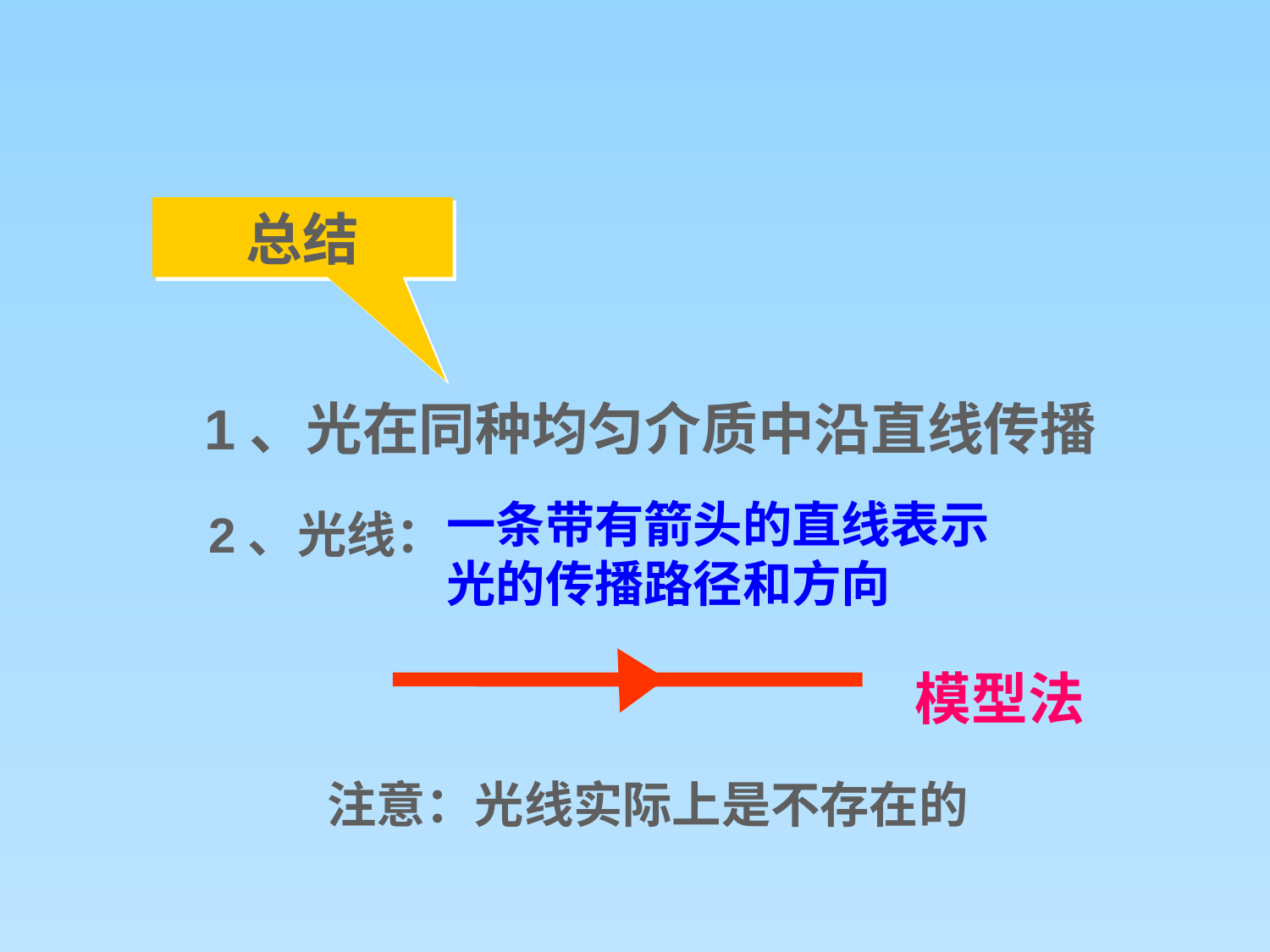

总结
1、光在同种均匀介质中沿直线传播
一条带有箭头的直线表示
光的传播路径和方向
2、光线：

模型法
注意：光线实际上是不存在的